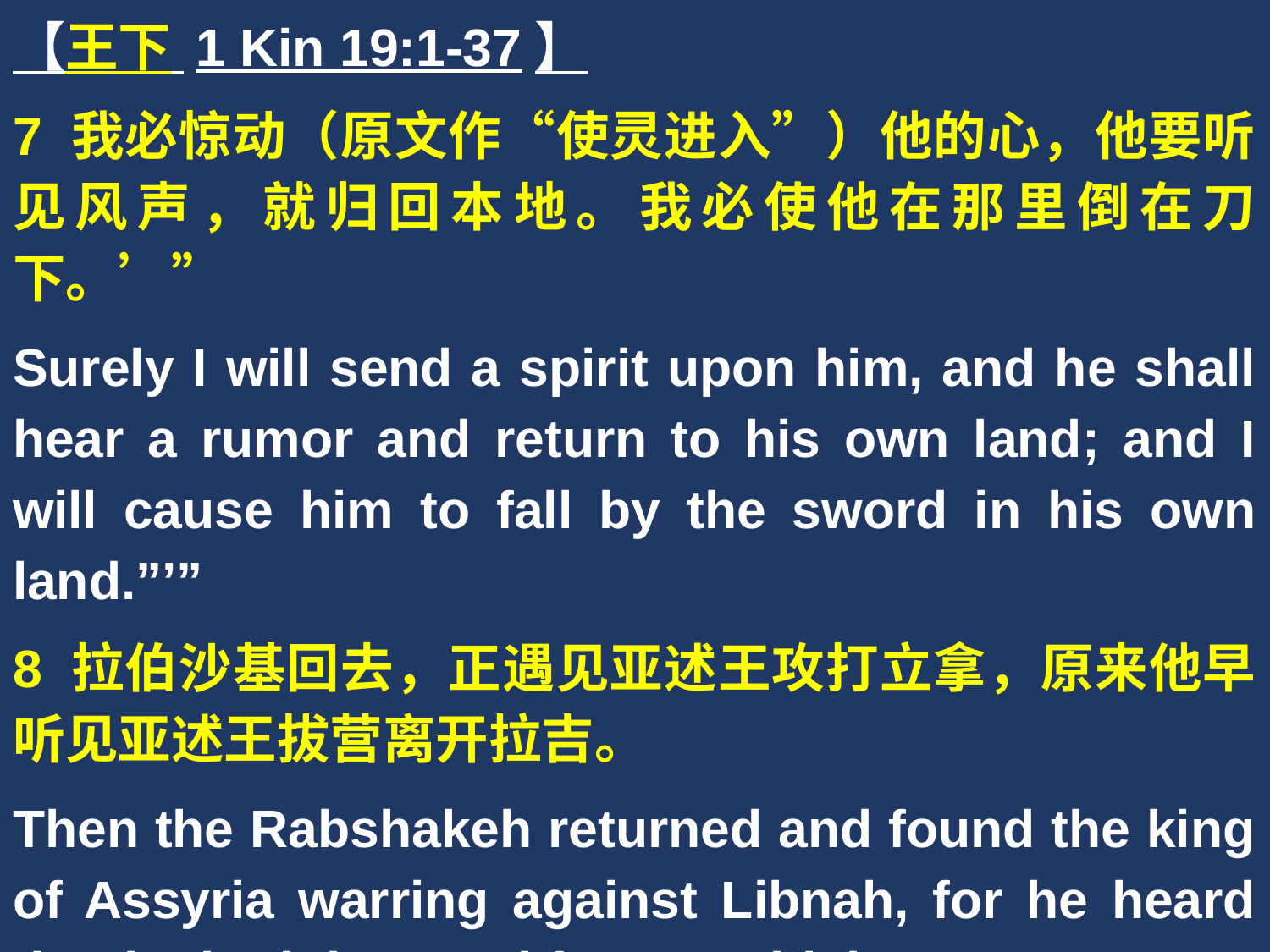

【王下 1 Kin 19:1-37】
7 我必惊动（原文作“使灵进入”）他的心，他要听见风声，就归回本地。我必使他在那里倒在刀下。’”
Surely I will send a spirit upon him, and he shall hear a rumor and return to his own land; and I will cause him to fall by the sword in his own land.”’”
8 拉伯沙基回去，正遇见亚述王攻打立拿，原来他早听见亚述王拔营离开拉吉。
Then the Rabshakeh returned and found the king of Assyria warring against Libnah, for he heard that he had departed from Lachish.